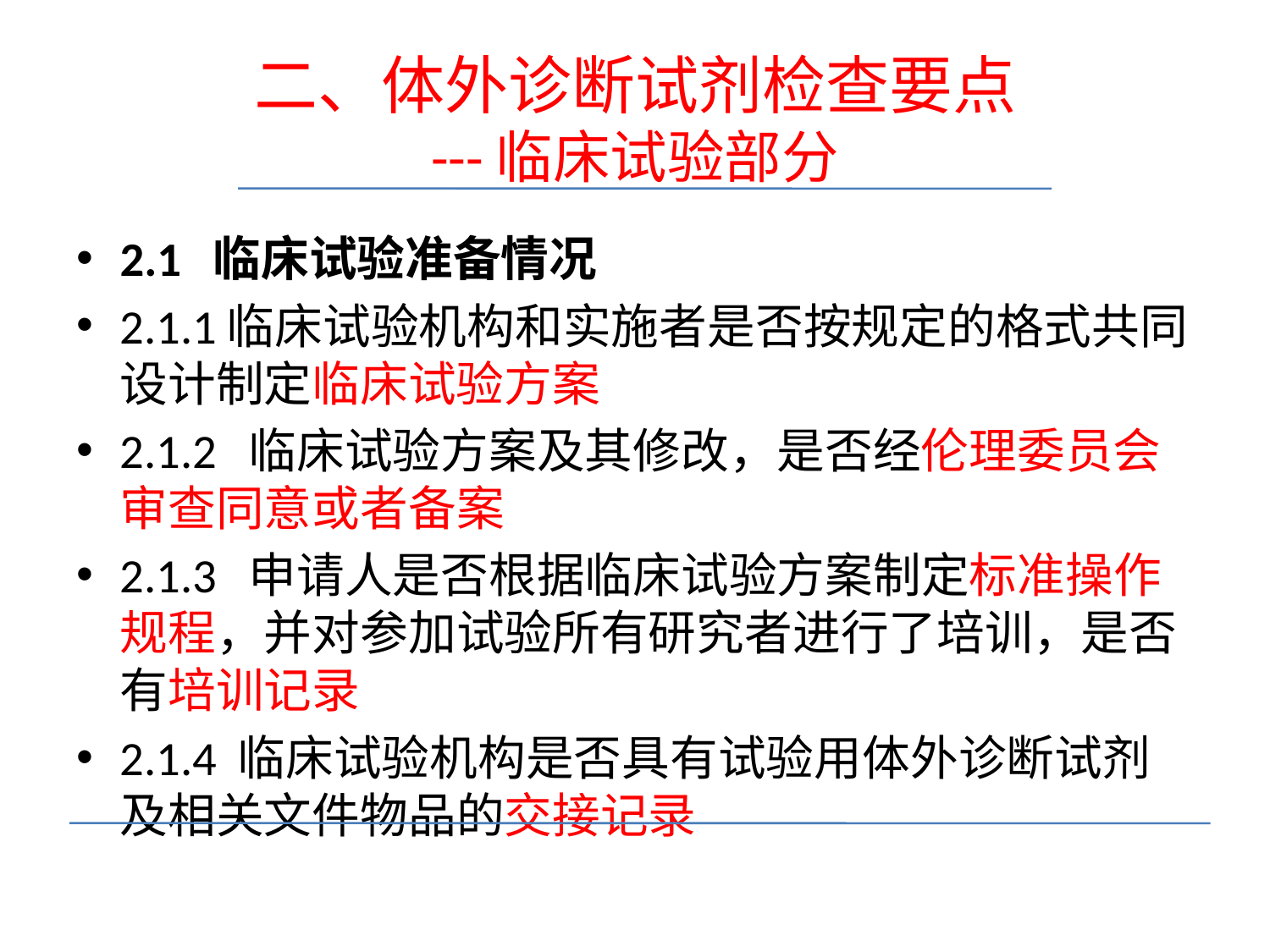

# 二、体外诊断试剂检查要点 ---临床试验部分
2.1  临床试验准备情况
2.1.1临床试验机构和实施者是否按规定的格式共同设计制定临床试验方案
2.1.2  临床试验方案及其修改，是否经伦理委员会审查同意或者备案
2.1.3  申请人是否根据临床试验方案制定标准操作规程，并对参加试验所有研究者进行了培训，是否有培训记录
2.1.4 临床试验机构是否具有试验用体外诊断试剂及相关文件物品的交接记录